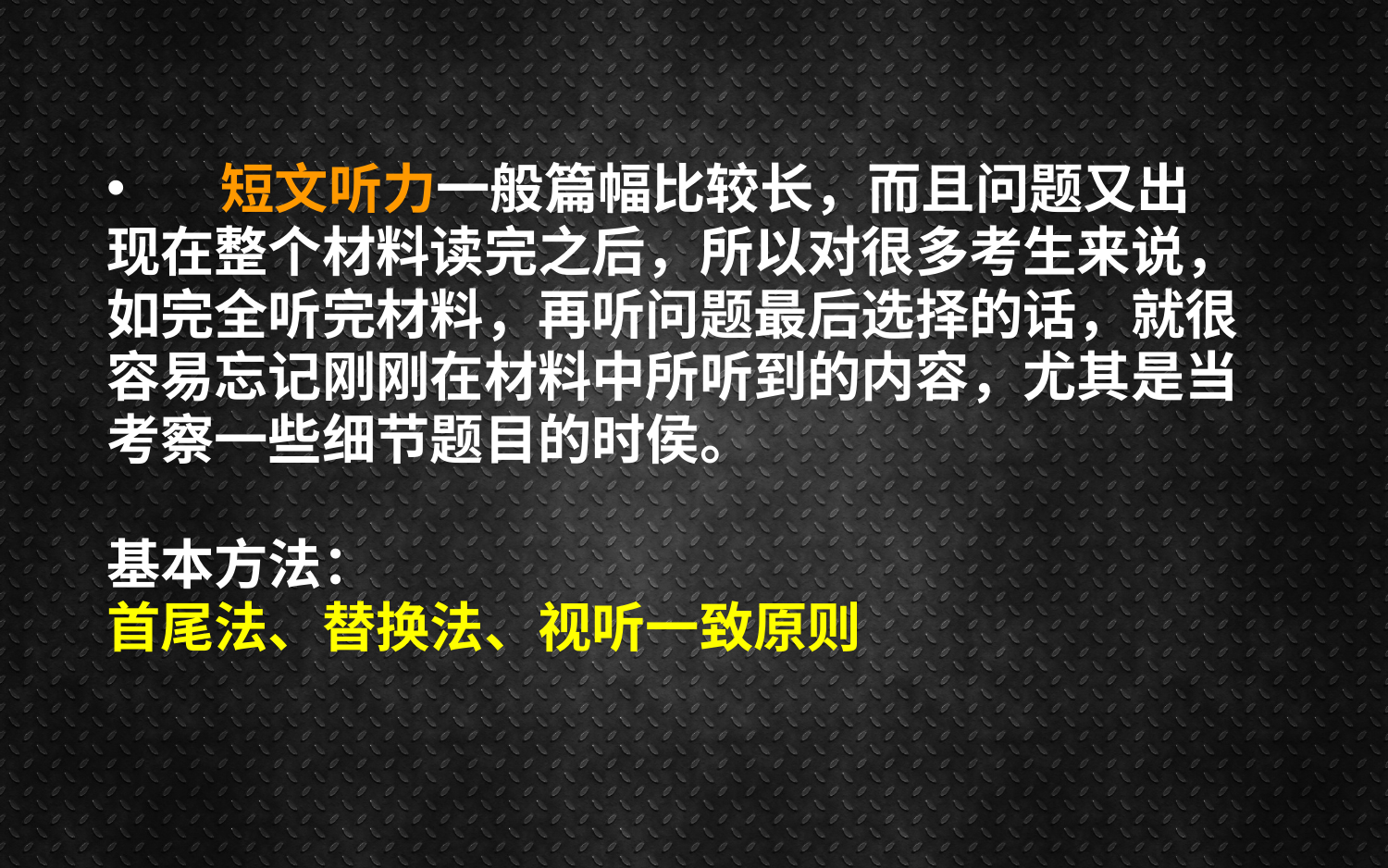

短文听力一般篇幅比较长，而且问题又出
现在整个材料读完之后，所以对很多考生来说，
如完全听完材料，再听问题最后选择的话，就很
容易忘记刚刚在材料中所听到的内容，尤其是当
考察一些细节题目的时侯。

基本方法：
首尾法、替换法、视听一致原则